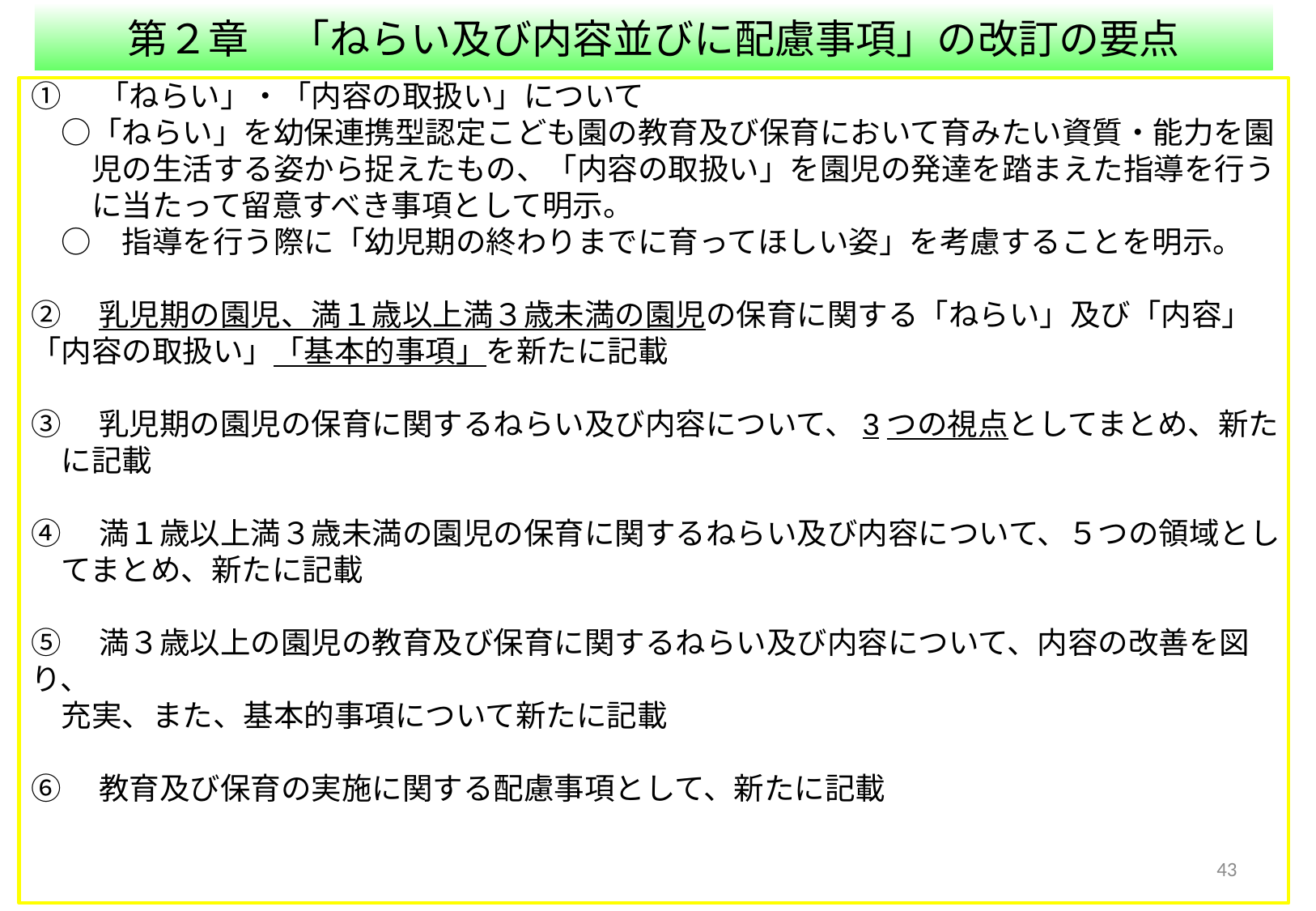

第２章　「ねらい及び内容並びに配慮事項」の改訂の要点

①　「ねらい」・「内容の取扱い」について
　○「ねらい」を幼保連携型認定こども園の教育及び保育において育みたい資質・能力を園
　　児の生活する姿から捉えたもの、「内容の取扱い」を園児の発達を踏まえた指導を行う
　　に当たって留意すべき事項として明示。
　○　指導を行う際に「幼児期の終わりまでに育ってほしい姿」を考慮することを明示。

②　乳児期の園児、満１歳以上満３歳未満の園児の保育に関する「ねらい」及び「内容」
「内容の取扱い」「基本的事項」を新たに記載

③　乳児期の園児の保育に関するねらい及び内容について、3つの視点としてまとめ、新た
　に記載

④　満１歳以上満３歳未満の園児の保育に関するねらい及び内容について、５つの領域とし
　てまとめ、新たに記載

⑤　満３歳以上の園児の教育及び保育に関するねらい及び内容について、内容の改善を図り、
　充実、また、基本的事項について新たに記載

⑥　教育及び保育の実施に関する配慮事項として、新たに記載

43